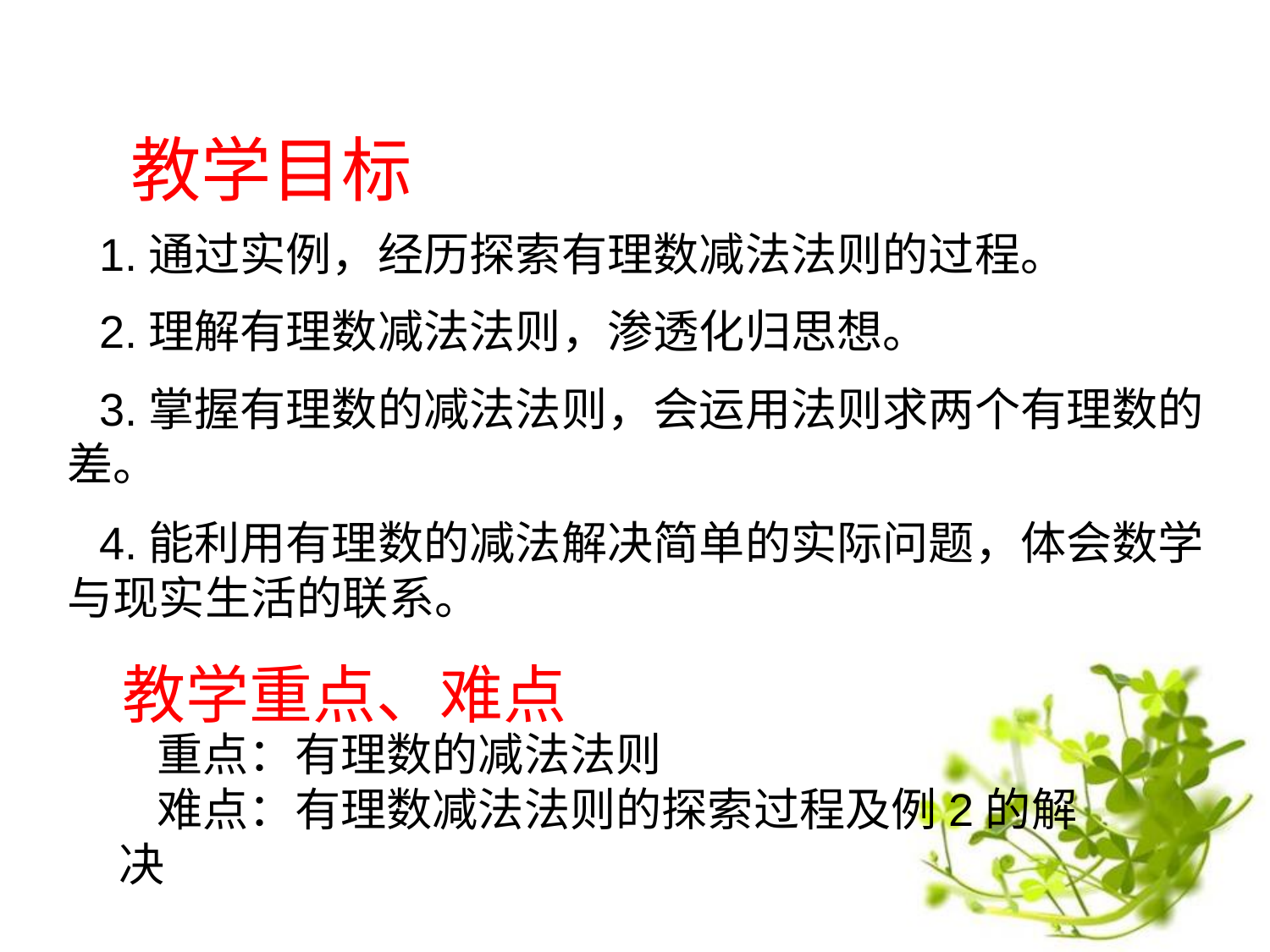

教学目标
1.通过实例，经历探索有理数减法法则的过程。
2.理解有理数减法法则，渗透化归思想。
3.掌握有理数的减法法则，会运用法则求两个有理数的差。
4.能利用有理数的减法解决简单的实际问题，体会数学与现实生活的联系。
教学重点、难点
重点：有理数的减法法则
难点：有理数减法法则的探索过程及例2的解决